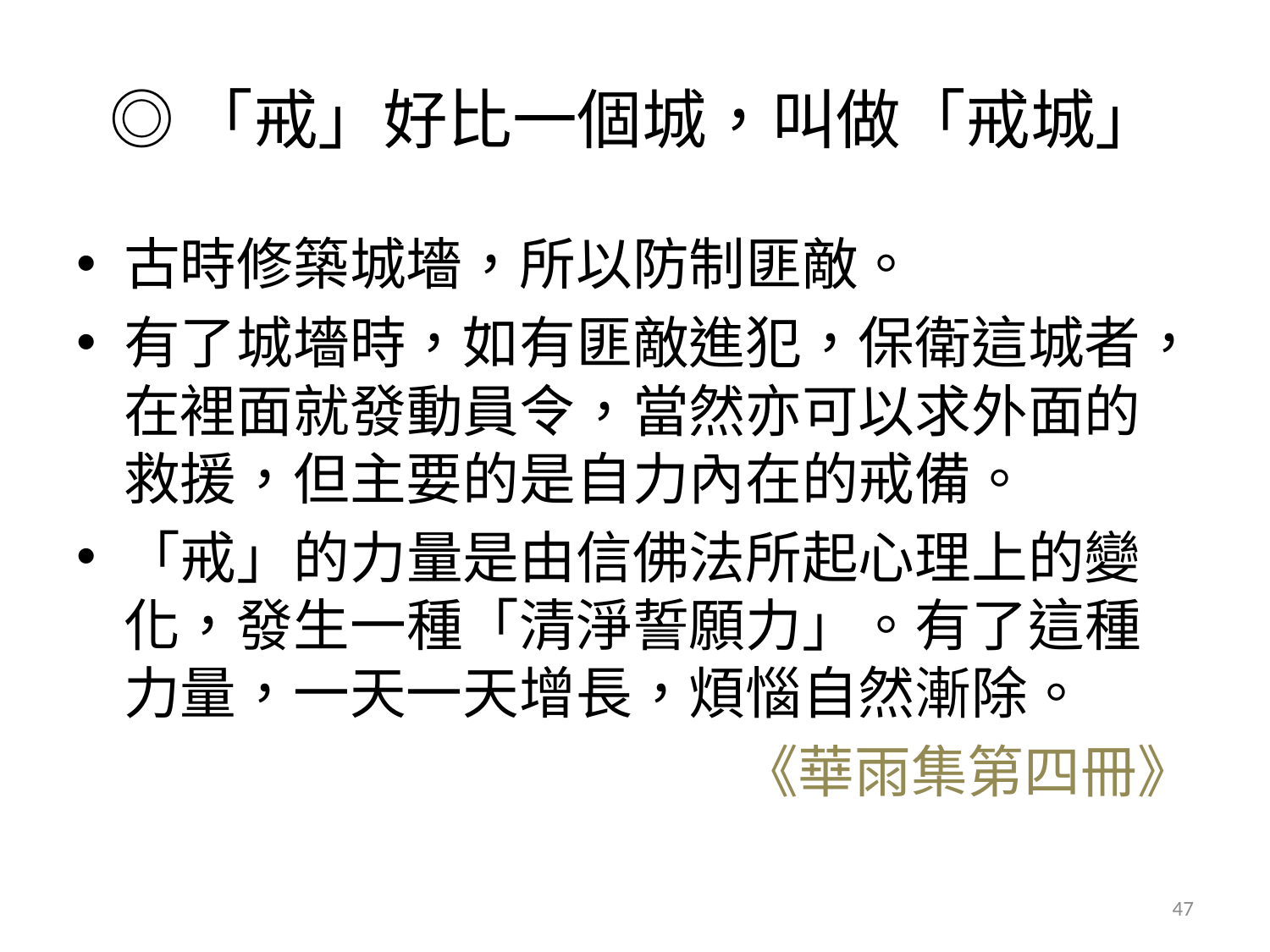

# ◎「戒」好比一個城，叫做「戒城」
古時修築城墻，所以防制匪敵。
有了城墻時，如有匪敵進犯，保衛這城者，在裡面就發動員令，當然亦可以求外面的救援，但主要的是自力內在的戒備。
「戒」的力量是由信佛法所起心理上的變化，發生一種「清淨誓願力」。有了這種力量，一天一天增長，煩惱自然漸除。
《華雨集第四冊》

47